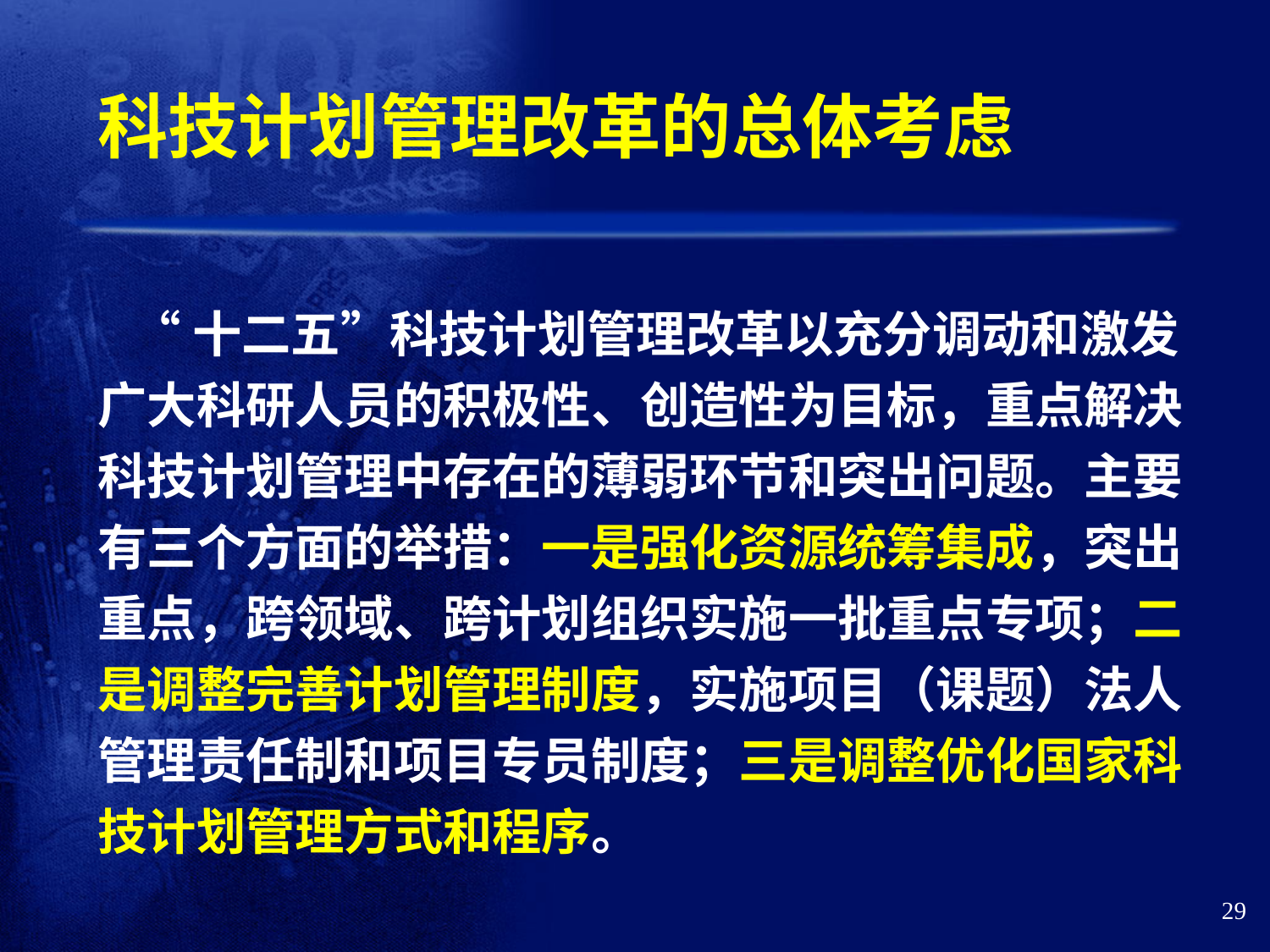

科技计划管理改革的总体考虑
   “十二五”科技计划管理改革以充分调动和激发广大科研人员的积极性、创造性为目标，重点解决科技计划管理中存在的薄弱环节和突出问题。主要有三个方面的举措：一是强化资源统筹集成，突出重点，跨领域、跨计划组织实施一批重点专项；二是调整完善计划管理制度，实施项目（课题）法人管理责任制和项目专员制度；三是调整优化国家科技计划管理方式和程序。
29